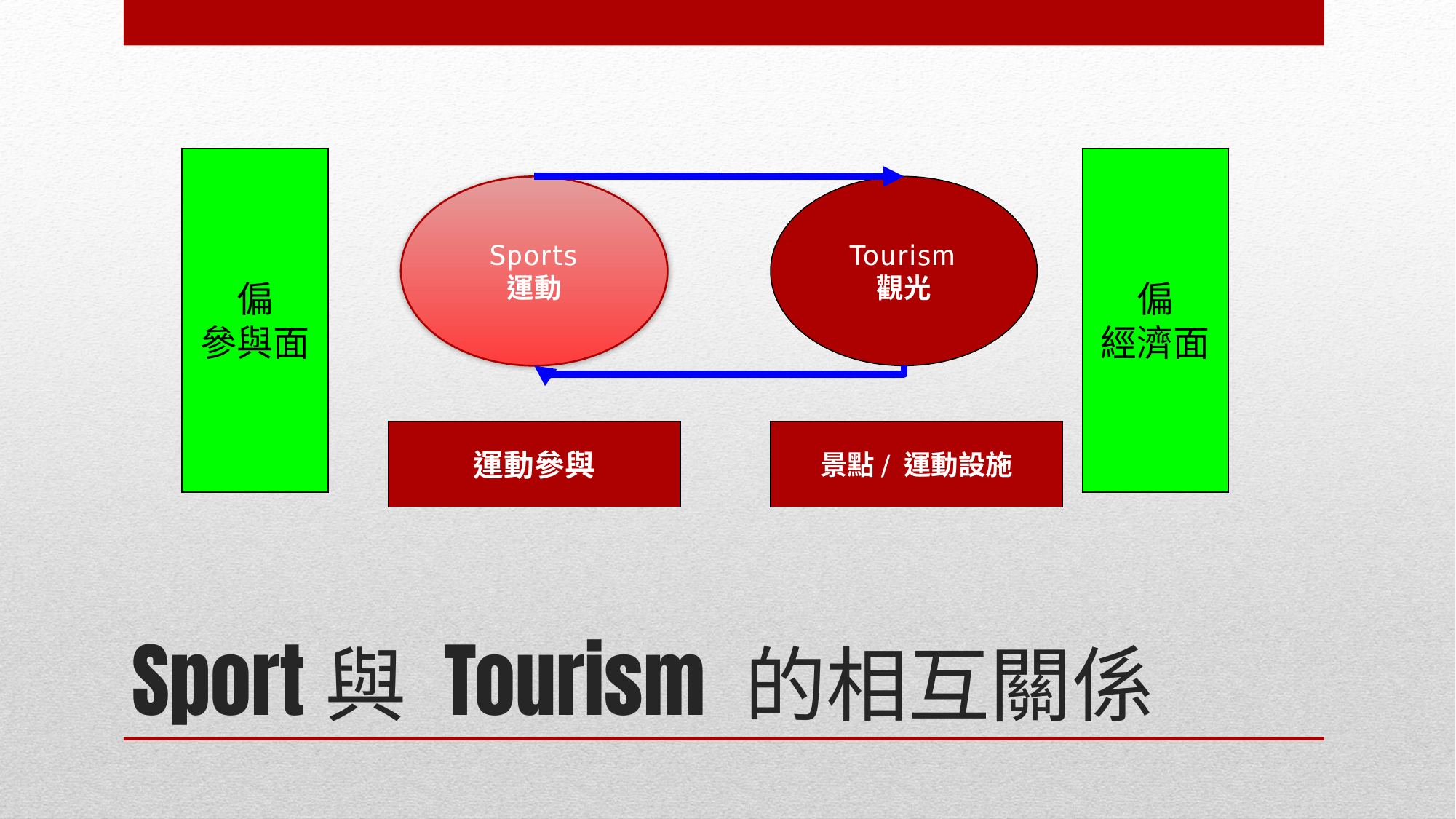

偏
參與面
偏
經濟面
Sports
運動
Tourism
觀光
運動參與
景點/運動設施
# Sport與 Tourism 的相互關係